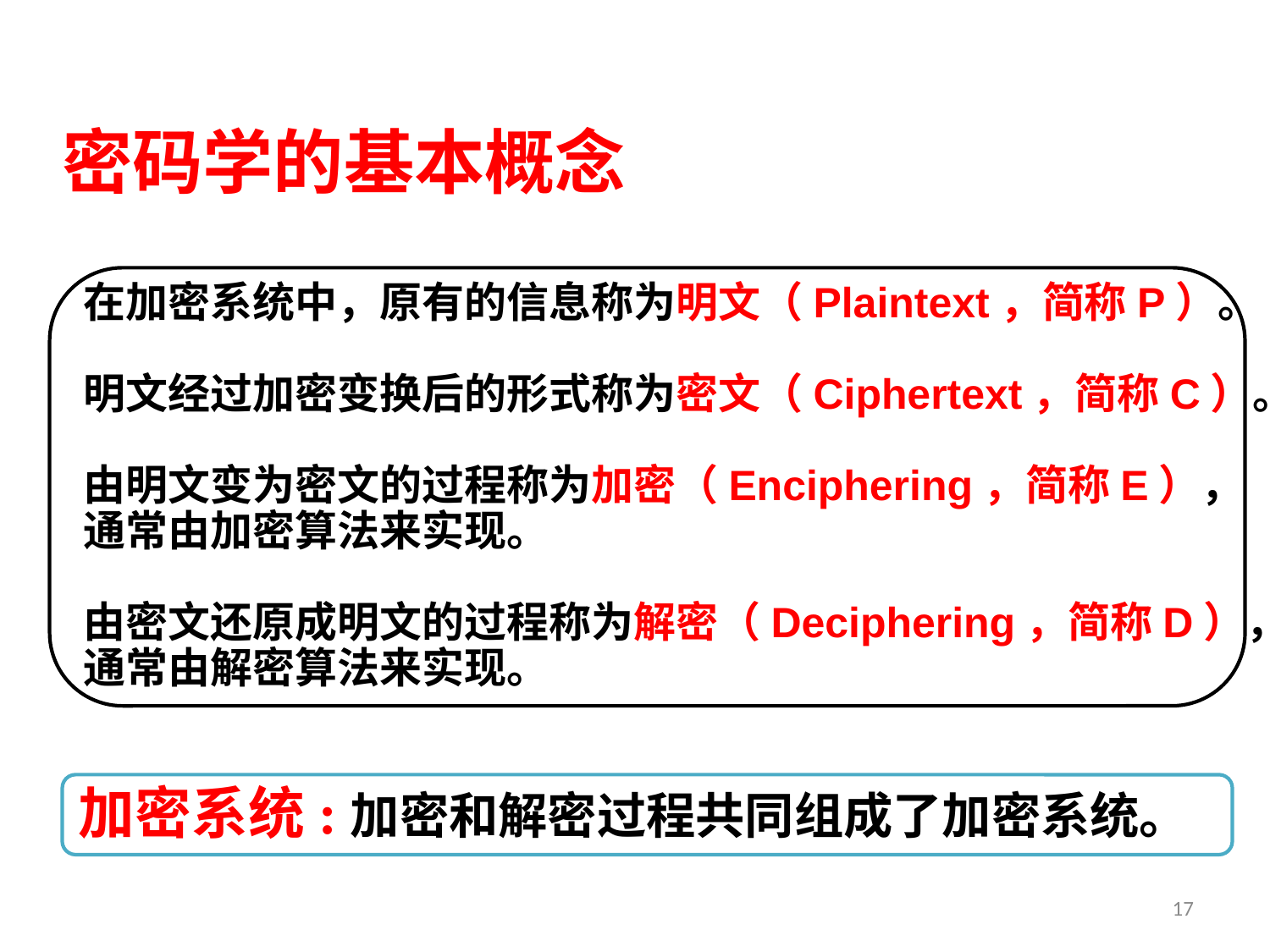

密码学的基本概念
在加密系统中，原有的信息称为明文（Plaintext，简称P）。

明文经过加密变换后的形式称为密文（Ciphertext，简称C）。

由明文变为密文的过程称为加密（Enciphering，简称E），
通常由加密算法来实现。

由密文还原成明文的过程称为解密（Deciphering，简称D），
通常由解密算法来实现。
加密系统:加密和解密过程共同组成了加密系统。
17